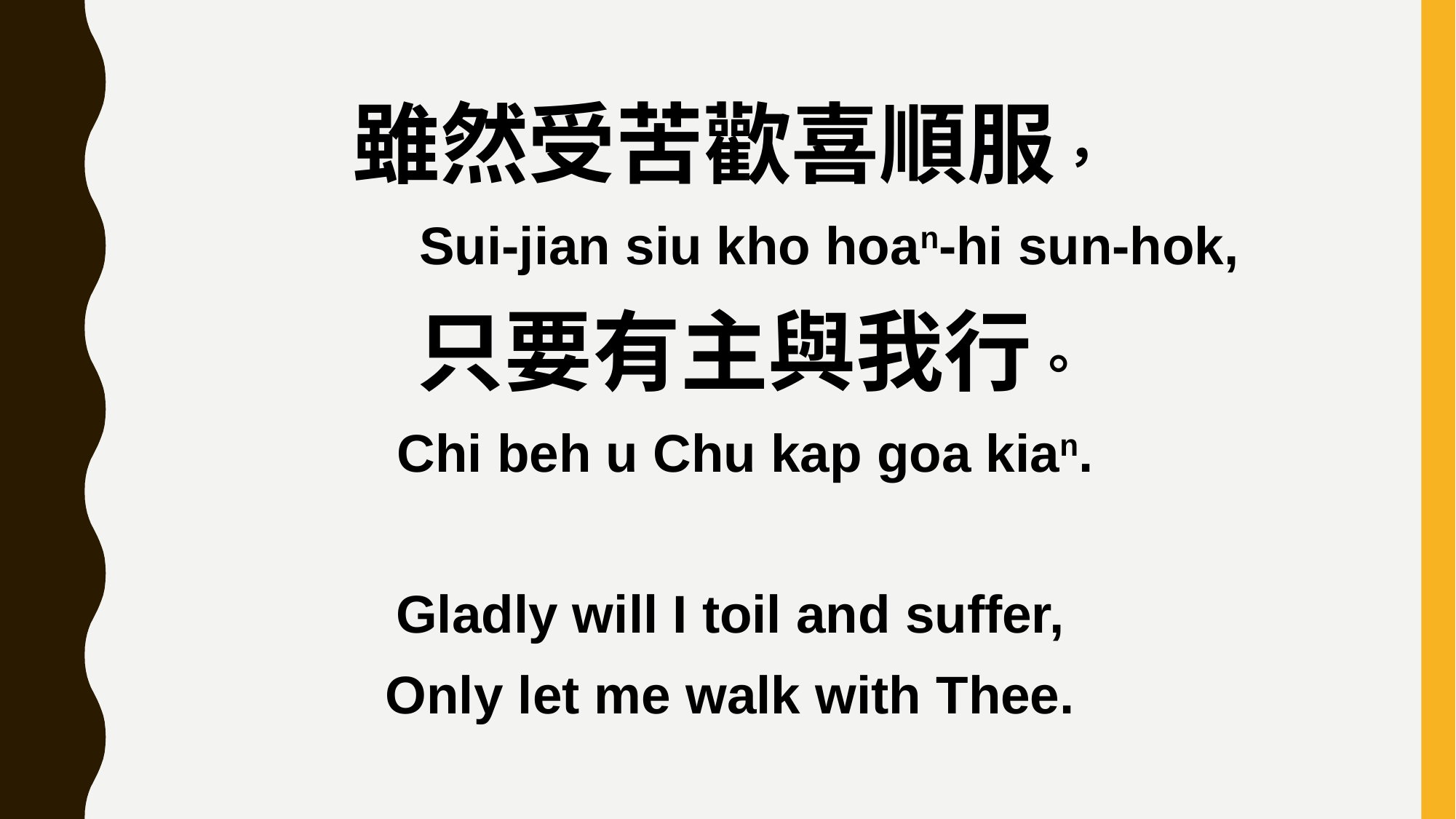

雖然受苦歡喜順服，
               Sui-jian siu kho hoan-hi sun-hok,
 只要有主與我行。
  Chi beh u Chu kap goa kian.

Gladly will I toil and suffer,
Only let me walk with Thee.